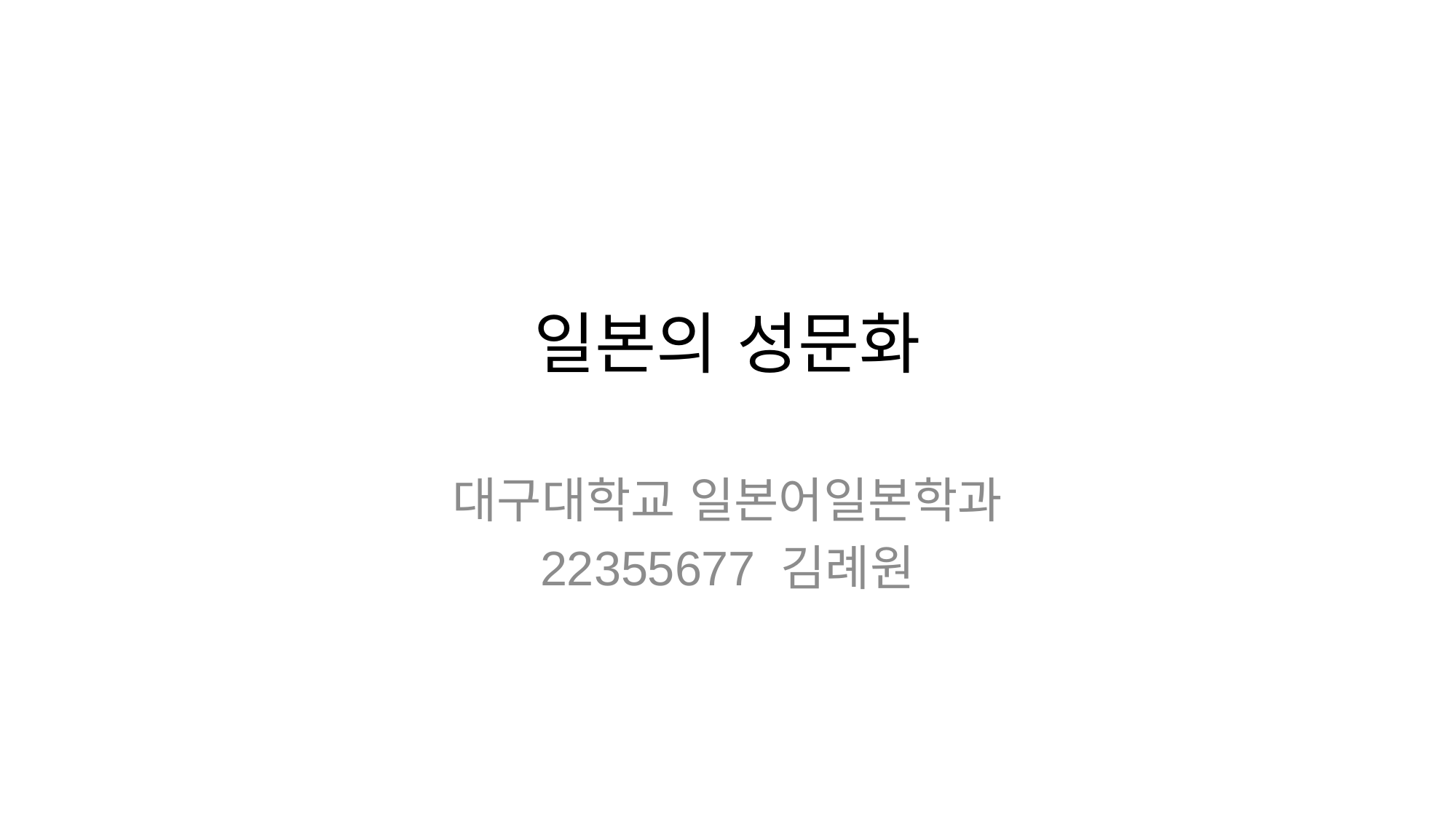

# 일본의 성문화
대구대학교 일본어일본학과
22355677 김례원